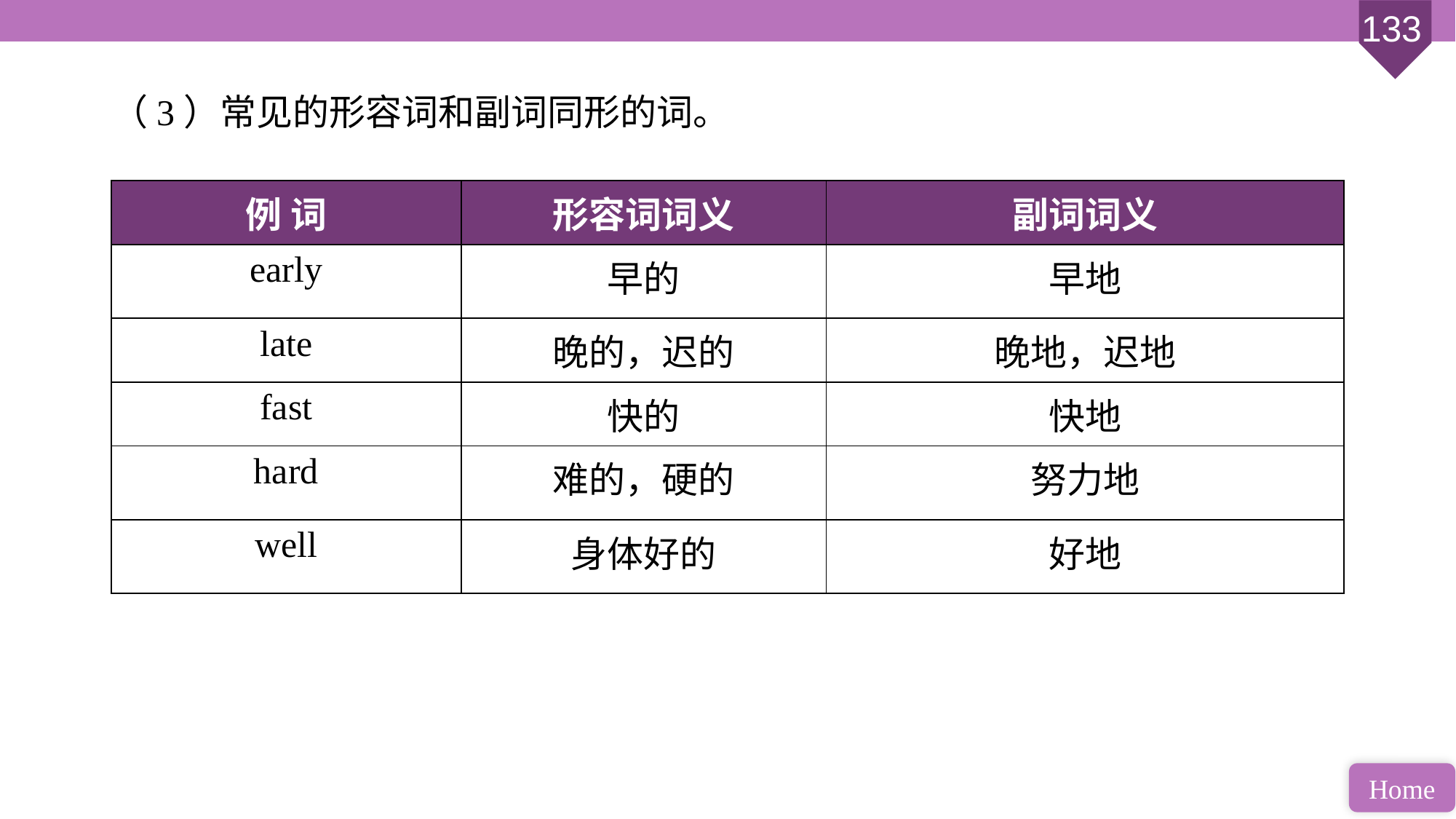

（3）常见的形容词和副词同形的词。
| 例 词 | 形容词词义 | 副词词义 |
| --- | --- | --- |
| early | 早的 | 早地 |
| late | 晚的，迟的 | 晚地，迟地 |
| fast | 快的 | 快地 |
| hard | 难的，硬的 | 努力地 |
| well | 身体好的 | 好地 |